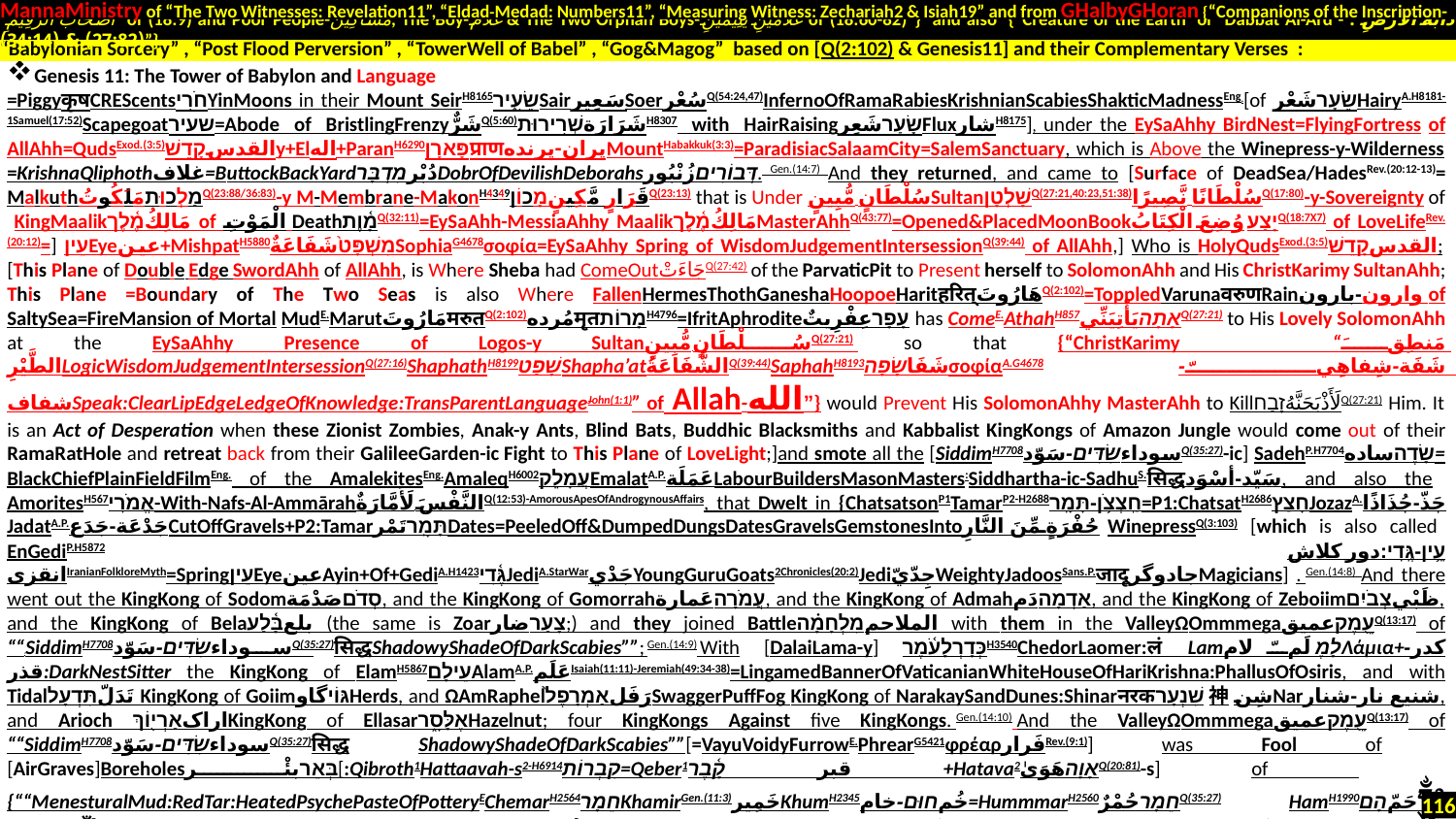

MannaMinistry of “The Two Witnesses: Revelation11”, “Eldad-Medad: Numbers11”, “Measuring Witness: Zechariah2 & Isiah19” and from GHalbyGHoran {“Companions of the Inscription-
 أَصْحَابَ الرَّقِيمِ  of (18:9) and Poor People-مَسَاكِينَ, The Boy-غُلَامُ & The Two Orphan Boys-غُلَامَيْنِ يَتِيمَيْنِ of (18:60-82)”}  and also  {“Creature of the Earth  or  Dabbat Al-Ard - دَابَّةُ الْأَرْضِ : (27:82) & (34:14)”}

Genesis 11: The Tower of Babylon and Language
=PiggyकृषCREScentsחֹרִיYinMoons in their Mount SeirH8165שֵׂעִ֑ירSairسَعِيرSoerسُعْرQ(54:24,47)InfernoOfRamaRabiesKrishnianScabiesShakticMadnessEng.[of שֵׂעָרشَعْرHairyA.H8181-1Samuel(17:52)Scapegoatשעיר=Abode  of  BristlingFrenzyشَرٌّQ(5:60)شَرَارَةשְׁרִירוּתH8307  with  HairRaisingשָׂעַרشَعِرFluxشارH8175], under the EySaAhhy BirdNest=FlyingFortress of AllAhh=QudsExod.(3:5)القدسקָדֵשׁy+Elاله+ParanH6290פָּארָןप्राणپران-پرندهMountHabakkuk(3:3)=ParadisiacSalaamCity=SalemSanctuary, which is Above the Winepress-y-Wilderness =KrishnaQliphothغلاف=ButtockBackYardدُبْرמִדְבָּרDobrOfDevilishDeborahsדְּבוֹרִיםزُنْبُور. Gen.(14:7) And they returned, and came to [Surface of DeadSea/HadesRev.(20:12-13)= MalkuthמַלְכוּתمَلَكُوتُQ(23:88/36:83)-y M-Membrane-MakonH4349قَرَارٍ مَّكِينٍמָכוֹןQ(23:13) that is Under سُلْطَانٍ مُّبِينٍSultanשָׁלְטָןQ(27:21,40:23,51:38)سُلْطَانًا نَّصِيرًاQ(17:80)-y-Sovereignty of  KingMaalikمَالِكُמֶ֫לֶך of الْمَوْتِ Deathמָ֫וֶתQ(32:11)=EySaAhh-MessiaAhhy Maalikمَالِكُמֶ֫לֶךMasterAhhQ(43:77)=Opened&PlacedMoonBookיָצַעوُضِعَ الْكِتَابُQ(18:7X7) of LoveLifeRev.(20:12)=] עֵיןEyeعين+MishpatH5880מִשְׁפָּט֙شَفَاعَةٌSophiaG4678σοφία=EySaAhhy Spring of WisdomJudgementIntersessionQ(39:44) of AllAhh,] Who is HolyQudsExod.(3:5)القدسקָדֵשׁ; [This Plane of Double Edge SwordAhh of AllAhh, is Where Sheba had ComeOutجَاءَتْQ(27:42) of the ParvaticPit to Present herself to SolomonAhh and His ChristKarimy SultanAhh; This Plane =Boundary of The Two Seas is also Where FallenHermesThothGaneshaHoopoeHaritहरित्هَارُوتَQ(2:102)=ToppledVarunaवरुणRainوارون-بارون of SaltySea=FireMansion of Mortal MudE.MarutمَارُوتَमरुतQ(2:102)مُردهमृतמָרוֹתH4796=IfritAphroditeעָפָרعِفْرِيتٌ has ComeE.AthahH857אָתָהيَأْتِيَنِّيQ(27:21) to His Lovely SolomonAhh at the EySaAhhy Presence of Logos-y Sultanسُلْطَانٍ مُّبِينٍQ(27:21) so that {“ChristKarimy   “مَنطِقَ الطَّيْرِLogicWisdomJudgementIntersessionQ(27:16)ShaphathH8199שָׁפַטShapha’atالشَّفَاعَةُQ(39:44)SaphahH8193شَفَاשָׂפָהσοφίαA.G4678 شَفَة-شِفاهِيّ-شفافSpeak:ClearLipEdgeLedgeOfKnowledge:TransParentLanguageJohn(1:1)” of Allah-الله”} would Prevent His SolomonAhhy MasterAhh to KillلَأَذْبَحَنَّهُזָבַחQ(27:21) Him. It is an Act of Desperation when these Zionist Zombies, Anak-y Ants, Blind Bats, Buddhic Blacksmiths and Kabbalist KingKongs of Amazon Jungle would come out of their RamaRatHole and retreat back from their GalileeGarden-ic Fight to This Plane of LoveLight;]and smote all the [SiddimH7708سوداءשִׂדִּים-سَوّدQ(35:27)-ic] SadehP.H7704שָׂדֶהساده= BlackChiefPlainFieldFilmEng. of the AmalekitesEng.AmaleqH6002עֲמָלֵקEmalatA.P.عَمَلَةLabourBuildersMasonMasters:Siddhartha-ic-SadhuS.सिद्धسَيّد-أسْوَد, and also the AmoritesH567אֱמֹרִי-With-Nafs-Al-Ammārahالنَّفْسَ لَأَمَّارَةٌQ(12:53)-AmorousApesOfAndrogynousAffairs, that Dwelt in {ChatsatsonP1TamarP2-H2688חַֽצְצֹ֥ן-תָּמָֽר=P1:ChatsatH2686חָצַץJozazA.جَذّ-جُذَاذًا JadatA.P.جَدْعَة-جَدَعCutOffGravels+P2:TamarתָּמָֽרتَمْرDates=PeeledOff&DumpedDungsDatesGravelsGemstonesIntoحُفْرَةٍ مِّنَ النَّارِWinepressQ(3:103) [which is also called EnGediP.H5872 עֵ֥ין-גֶּֽדִי:دور کلاش انقزیIranianFolkloreMyth=SpringעֵיןEyeعينAyin+Of+GediA.H1423גֶּ֫דִיJediA.StarWarجَدْيYoungGuruGoats2Chronicles(20:2)JediجِدّيّWeightyJadoosSans.P.जादूجادوگرMagicians] . Gen.(14:8) And there went out the KingKong of Sodomסְדֹםصَدْمَة, and the KingKong of Gomorrahעֲמֹרָהعَمارة, and the KingKong of Admahאַדְמָהدَم, and the KingKong of Zeboiimظَبْيצְבֹיִם, and the KingKong of Belaبلعבָּ֫לַע (the same is Zoarצָעַרضار;) and they joined Battleالملاحمמִלְחָמָ֗ה with them in the ValleyΩOmmmegaעֵ֖מֶקعمیقQ(13:17) of ““DSiddimH7708سوداءשִׂדִּים-سَوّدQ(35:27)सिद्धShadowyShadeOfDarkScabies””; Gen.(14:9) With [DalaiLama-y] כְּדָרְלָעֹ֫מֶרH3540ChedorLaomer:लं Lamלָמֶ لَمّ   لامΛάμια+کدر-قذر:DarkNestSitter the KingKong of ElamH5867עֵילָםAlamA.P.عَلَمIsaiah(11:11)-Jeremiah(49:34-38)=LingamedBannerOfVaticanianWhiteHouseOfHariKrishna:PhallusOfOsiris, and with Tidalتَدَلّתִּדְעָל KingKong of GoiimגּוֹיگاوHerds, and ΩAmRaphelرَفَلאַמְרָפֶל֙SwaggerPuffFog KingKong of NarakaySandDunes:Shinarनरकשִׁנְעָר神شِنNarشنيع نار-شنار, and Arioch اراکאַרְי֖וֹךְKingKong of Ellasarאֶלָּסָ֑רHazelnut; four KingKongs Against five KingKongs. Gen.(14:10) And the ValleyΩOmmmegaעֵ֖מֶקعمیقQ(13:17) of ““SiddimH7708سوداءשִׂדִּים-سَوّدQ(35:27)सिद्ध ShadowyShadeOfDarkScabies””[=VayuVoidyFurrowE.PhrearG5421φρέαρفَرارRev.(9:1)] was Fool of [AirGraves]Boreholesבְּאֵרبئْر[:Qibroth1Hattaavah-s2-H6914קִבְרוֹת=Qeber1قبر קָ֫בֶר +Hatava2אָוָהهَوَىٰQ(20:81)-s] of  {““MenesturalMud:RedTar:HeatedPsychePasteOfPotteryEChemarH2564חֵמָרKhamirGen.(11:3)خَمِيرKhumH2345خُمחוּם-خام=HummmarH2560חֵמָרحُمْرٌQ(35:27) HamH1990حَمّהָםཧཱུྂ༔HummmहूँحَمَإٍQ(15:26)HummmamH2552حَمِيمחָמַםQ(56:42)KhammamH2553חַמָּנִיםحمامEzek(6:4,6)Warm&HeatedBitumenOf(SundariPillars::HotBaths::AcidAshrams)=Dough FermentedYeast:VampireFood:BurntFuelE.YaqadH3344الْوَقُودِיָקַדQ(85:5)=FalseFoamזְבַדְיָהزَبَدًاQ(13:17)PsychicScumHolySmokeE.KapnosG2586-Rev.(9:2)KafP.کفJophجُفَاءًQ(13:17)””}; and the KingKongs of Sodomסְדֹםصَدْمَة and Gomorrahעֲמֹרָהعَمارة [which were Aviateمَأوىً-سَآوِيdQ(11:43)SoaredالسَّيْرَQ(34:18)=Hung from ErectedأَبْلُغُTian天TowersصَرْحًاסֶרַחQ(40:36) of
“Babylonian Sorcery” , “Post Flood Perversion” , “TowerWell of Babel” , “Gog&Magog”  based on [Q(2:102) & Genesis11] and their Complementary Verses  :
116